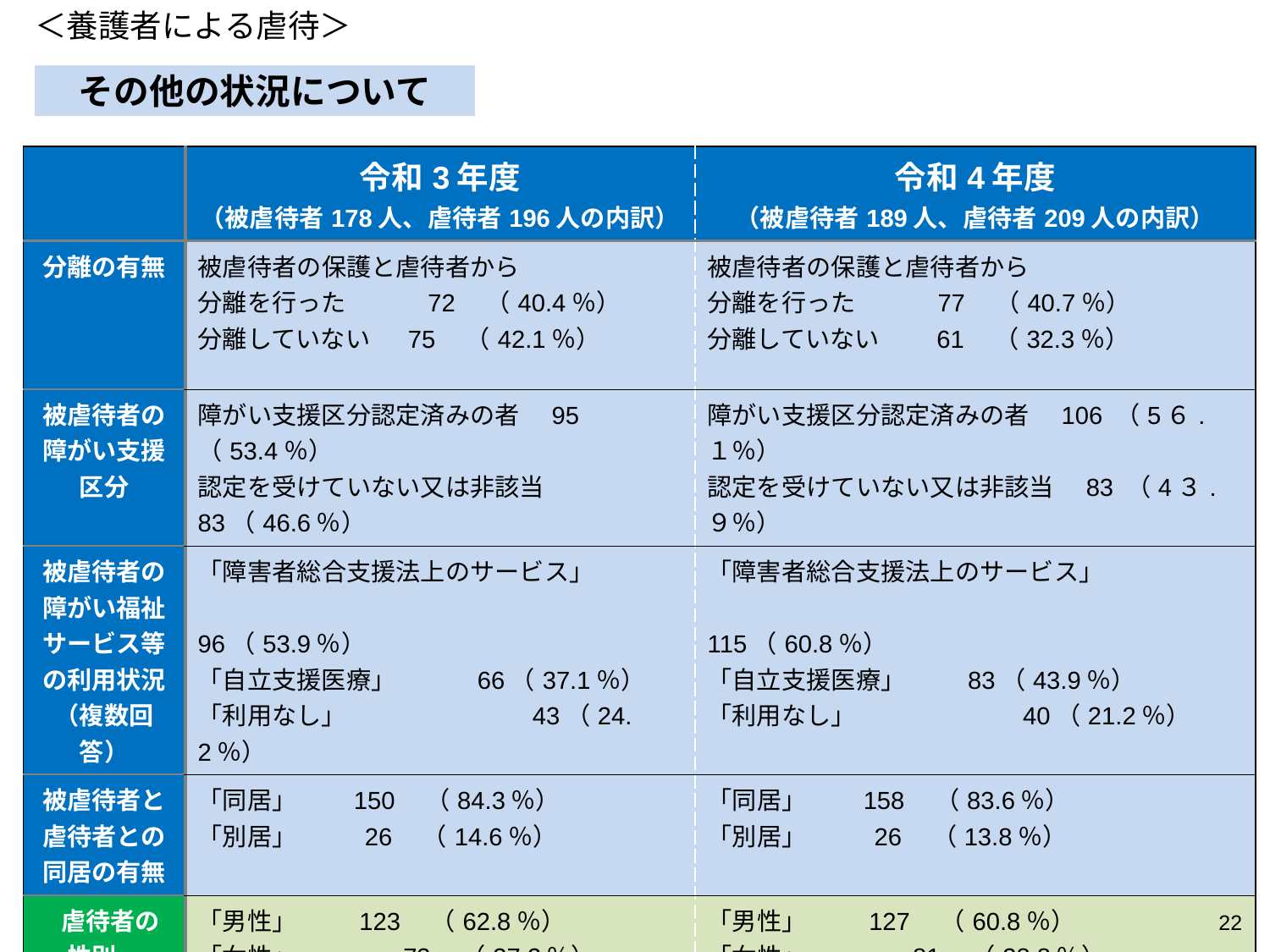

＜養護者による虐待＞
その他の状況について
|  | 令和3年度 （被虐待者178人、虐待者196人の内訳） | 令和4年度 （被虐待者189人、虐待者209人の内訳） |
| --- | --- | --- |
| 分離の有無 | 被虐待者の保護と虐待者から 分離を行った　　　72　（40.4％） 分離していない　 75　（42.1％） | 被虐待者の保護と虐待者から 分離を行った　　　77　（40.7％） 分離していない　　61　（32.3％） |
| 被虐待者の 障がい支援区分 | 障がい支援区分認定済みの者　95 （53.4％） 認定を受けていない又は非該当　83（46.6％） | 障がい支援区分認定済みの者　106 （5６.１％） 認定を受けていない又は非該当　83 （4３.９％） |
| 被虐待者の障がい福祉サービス等の利用状況（複数回答） | 「障害者総合支援法上のサービス」 　　　　　　　　　　　　　　　　　96（53.9％） 「自立支援医療」　　　66（37.1％） 「利用なし」　　　　 　　　43（24.2％） | 「障害者総合支援法上のサービス」 　　　　　　　　　　　　　　　　115（60.8％） 「自立支援医療」　　 83（43.9％） 「利用なし」　　　　 　　40（21.2％） |
| 被虐待者と虐待者との同居の有無 | 「同居」　　150　（84.3％） 「別居」　 　 26　（14.6％） | 「同居」　　158　（83.6％） 「別居」　 　 26　（13.8％） |
| 虐待者の 性別 | 「男性」　 　123　（62.8％） 「女性」　　　　73　（37.2％） | 「男性」　 　127　（60.8％） 「女性」　　　　81　（38.8％） |
22